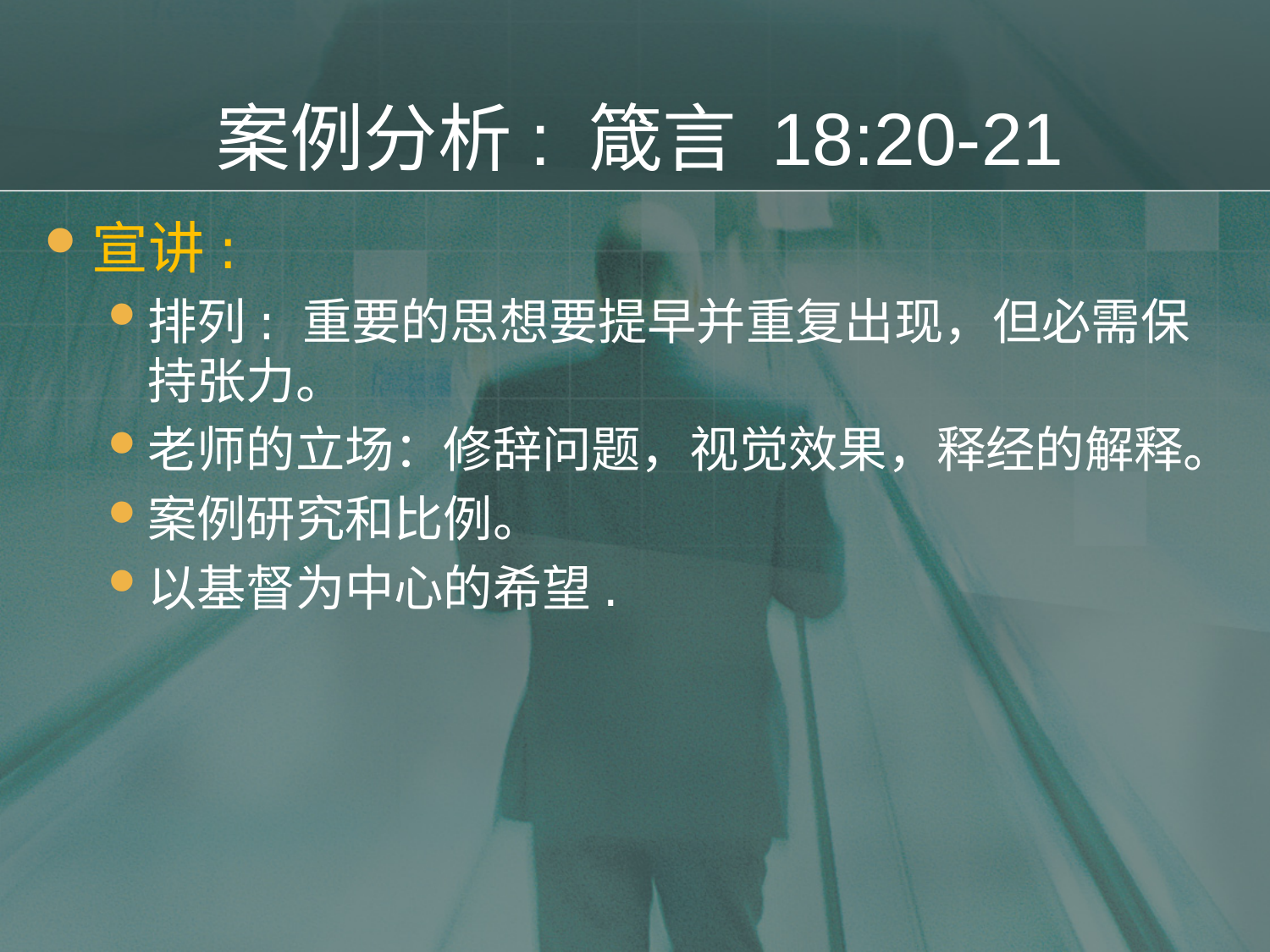

# 案例分析: 箴言 18:20-21
宣讲:
排列: 重要的思想要提早并重复出现，但必需保持张力。
老师的立场：修辞问题，视觉效果，释经的解释。
案例研究和比例。
以基督为中心的希望.